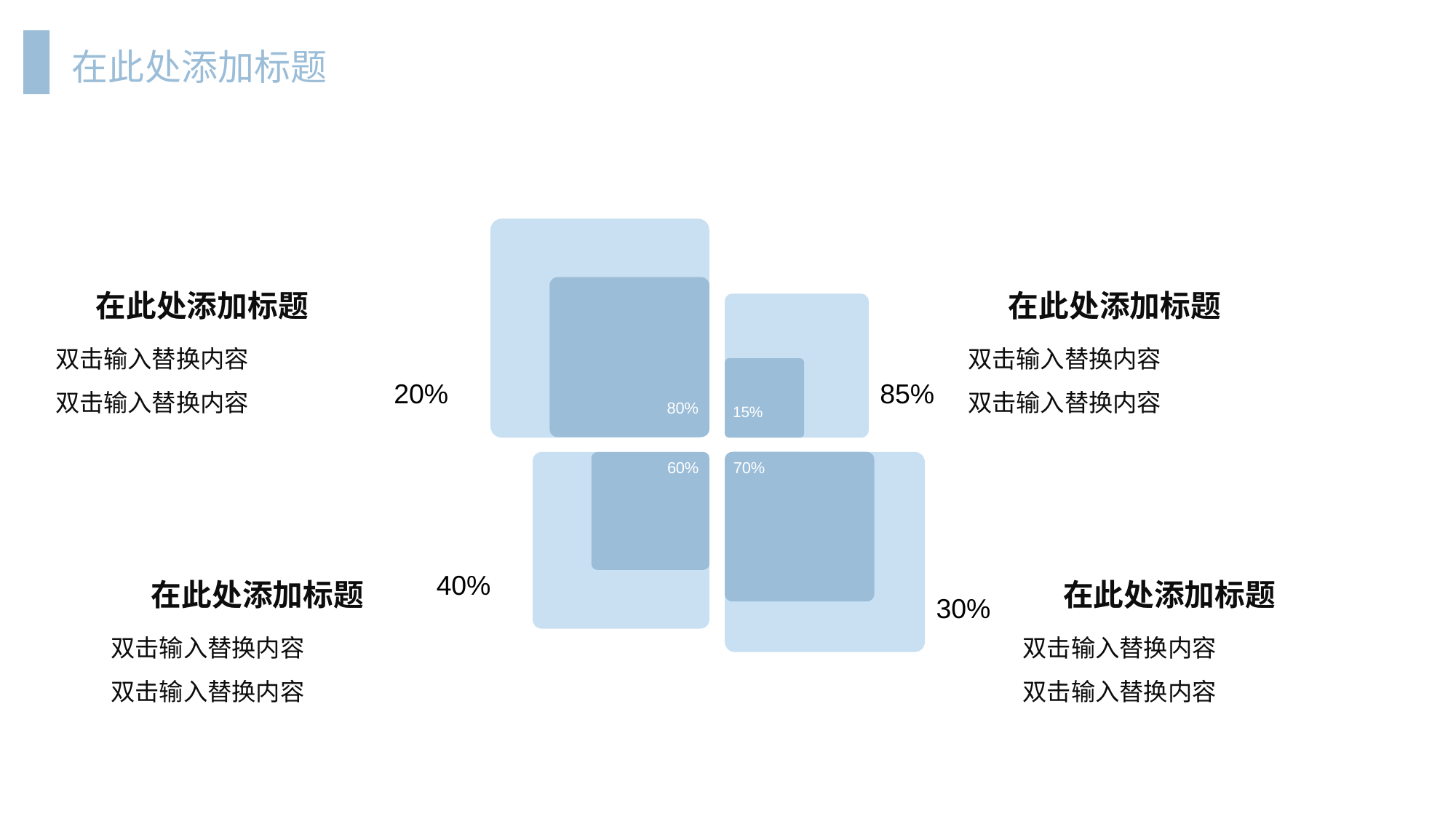

在此处添加标题

20%
85%
15%
80%

70%
60%
40%
30%
 在此处添加标题
双击输入替换内容
双击输入替换内容
 在此处添加标题
双击输入替换内容
双击输入替换内容
 在此处添加标题
双击输入替换内容
双击输入替换内容
 在此处添加标题
双击输入替换内容
双击输入替换内容